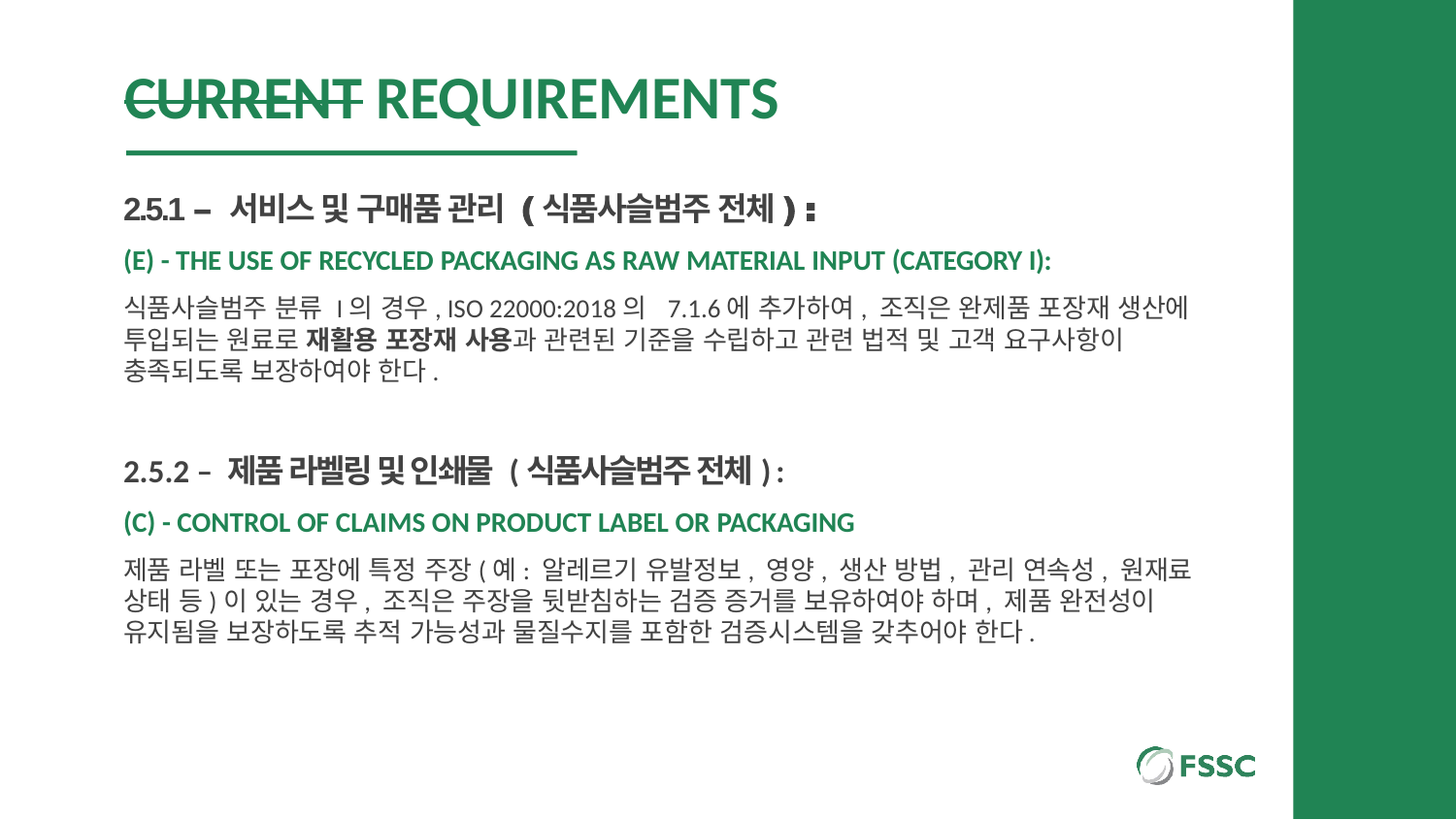

# CURRENT REQUIREMENTS
2.5.1 – 서비스 및 구매품 관리 (식품사슬범주 전체) :
(E) - THE USE OF RECYCLED PACKAGING AS RAW MATERIAL INPUT (CATEGORY I):
식품사슬범주 분류 I의 경우, ISO 22000:2018의  7.1.6에 추가하여, 조직은 완제품 포장재 생산에 투입되는 원료로 재활용 포장재 사용과 관련된 기준을 수립하고 관련 법적 및 고객 요구사항이 충족되도록 보장하여야 한다.

2.5.2 – 제품 라벨링 및 인쇄물 (식품사슬범주 전체) :
(C) - CONTROL OF CLAIMS ON PRODUCT LABEL OR PACKAGING
제품 라벨 또는 포장에 특정 주장(예: 알레르기 유발정보, 영양, 생산 방법, 관리 연속성, 원재료 상태 등)이 있는 경우, 조직은 주장을 뒷받침하는 검증 증거를 보유하여야 하며, 제품 완전성이 유지됨을 보장하도록 추적 가능성과 물질수지를 포함한 검증시스템을 갖추어야 한다.